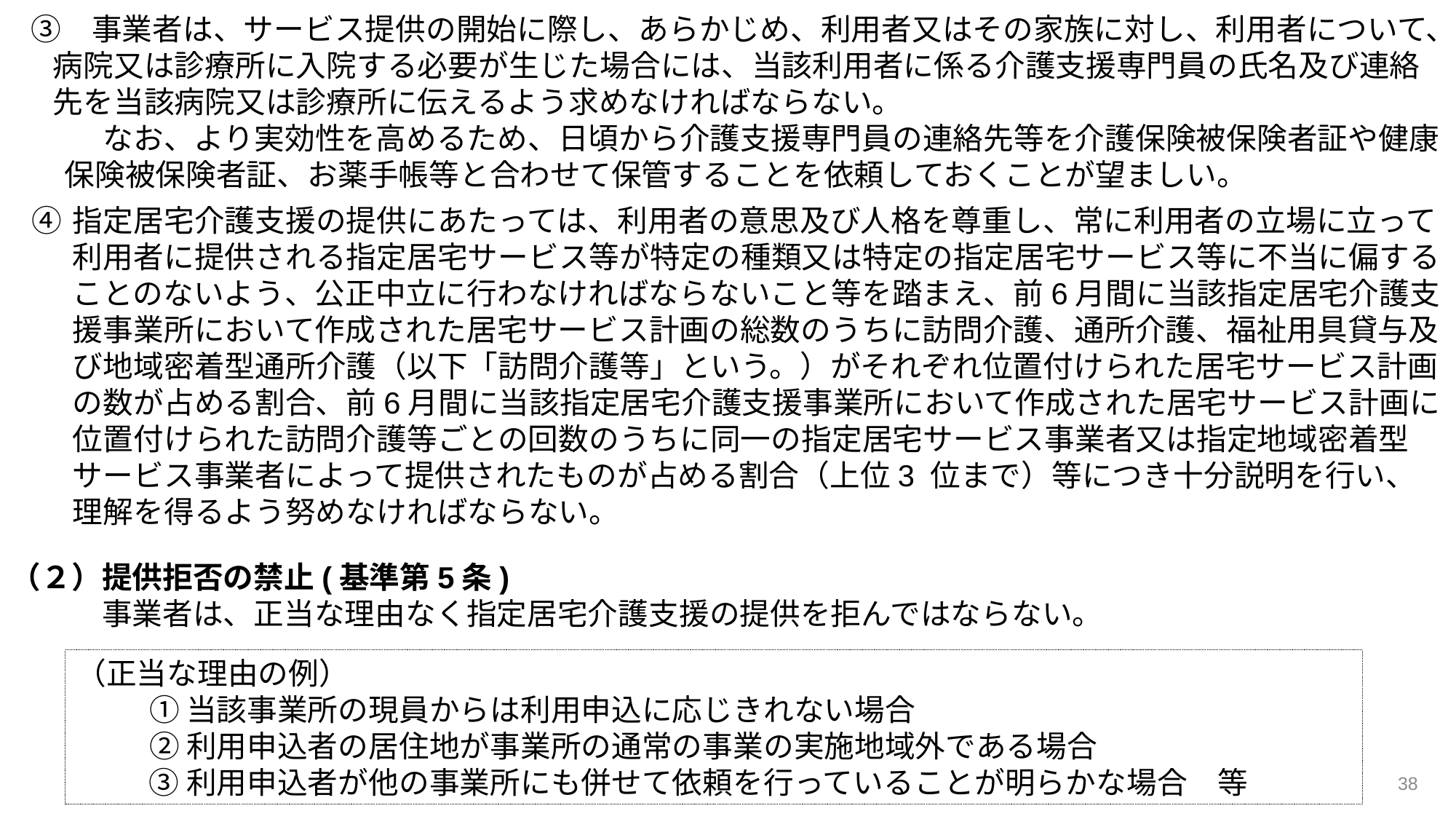

事業者は、サービス提供の開始に際し、あらかじめ、利用者又はその家族に対し、利用者について、病院又は診療所に入院する必要が生じた場合には、当該利用者に係る介護支援専門員の氏名及び連絡先を当該病院又は診療所に伝えるよう求めなければならない。
　　なお、より実効性を高めるため、日頃から介護支援専門員の連絡先等を介護保険被保険者証や健康保険被保険者証、お薬手帳等と合わせて保管することを依頼しておくことが望ましい。

指定居宅介護支援の提供にあたっては、利用者の意思及び人格を尊重し、常に利用者の立場に立って利用者に提供される指定居宅サービス等が特定の種類又は特定の指定居宅サービス等に不当に偏することのないよう、公正中立に行わなければならないこと等を踏まえ、前6月間に当該指定居宅介護支援事業所において作成された居宅サービス計画の総数のうちに訪問介護、通所介護、福祉用具貸与及び地域密着型通所介護（以下「訪問介護等」という。）がそれぞれ位置付けられた居宅サービス計画の数が占める割合、前6月間に当該指定居宅介護支援事業所において作成された居宅サービス計画に位置付けられた訪問介護等ごとの回数のうちに同一の指定居宅サービス事業者又は指定地域密着型サービス事業者によって提供されたものが占める割合（上位3 位まで）等につき十分説明を行い、理解を得るよう努めなければならない。

（２）提供拒否の禁止(基準第5条)
　　　事業者は、正当な理由なく指定居宅介護支援の提供を拒んではならない。

（正当な理由の例）
　① 当該事業所の現員からは利用申込に応じきれない場合
　② 利用申込者の居住地が事業所の通常の事業の実施地域外である場合
　③ 利用申込者が他の事業所にも併せて依頼を行っていることが明らかな場合　等
38